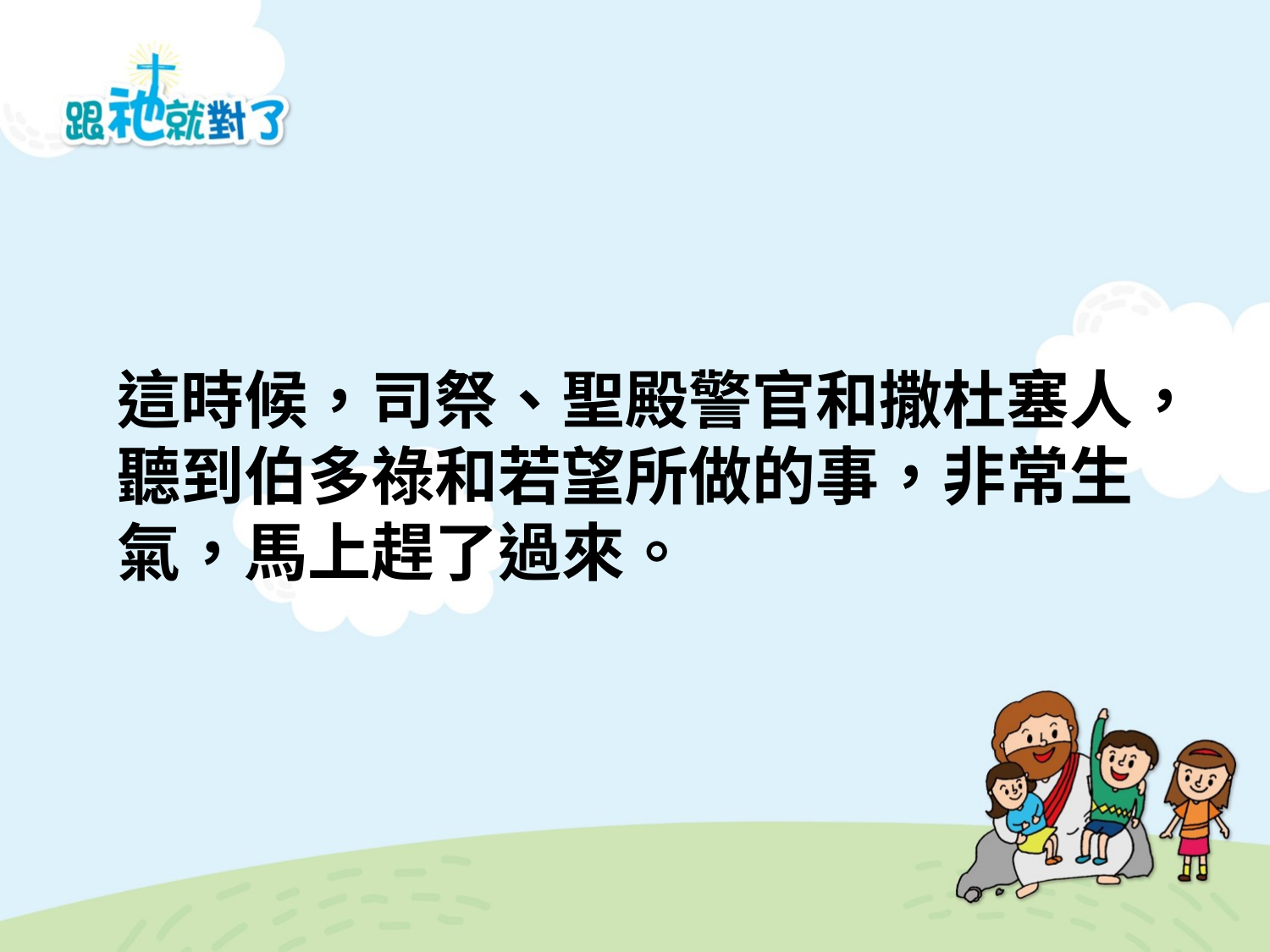

這時候，司祭、聖殿警官和撒杜塞人，聽到伯多祿和若望所做的事，非常生氣，馬上趕了過來。